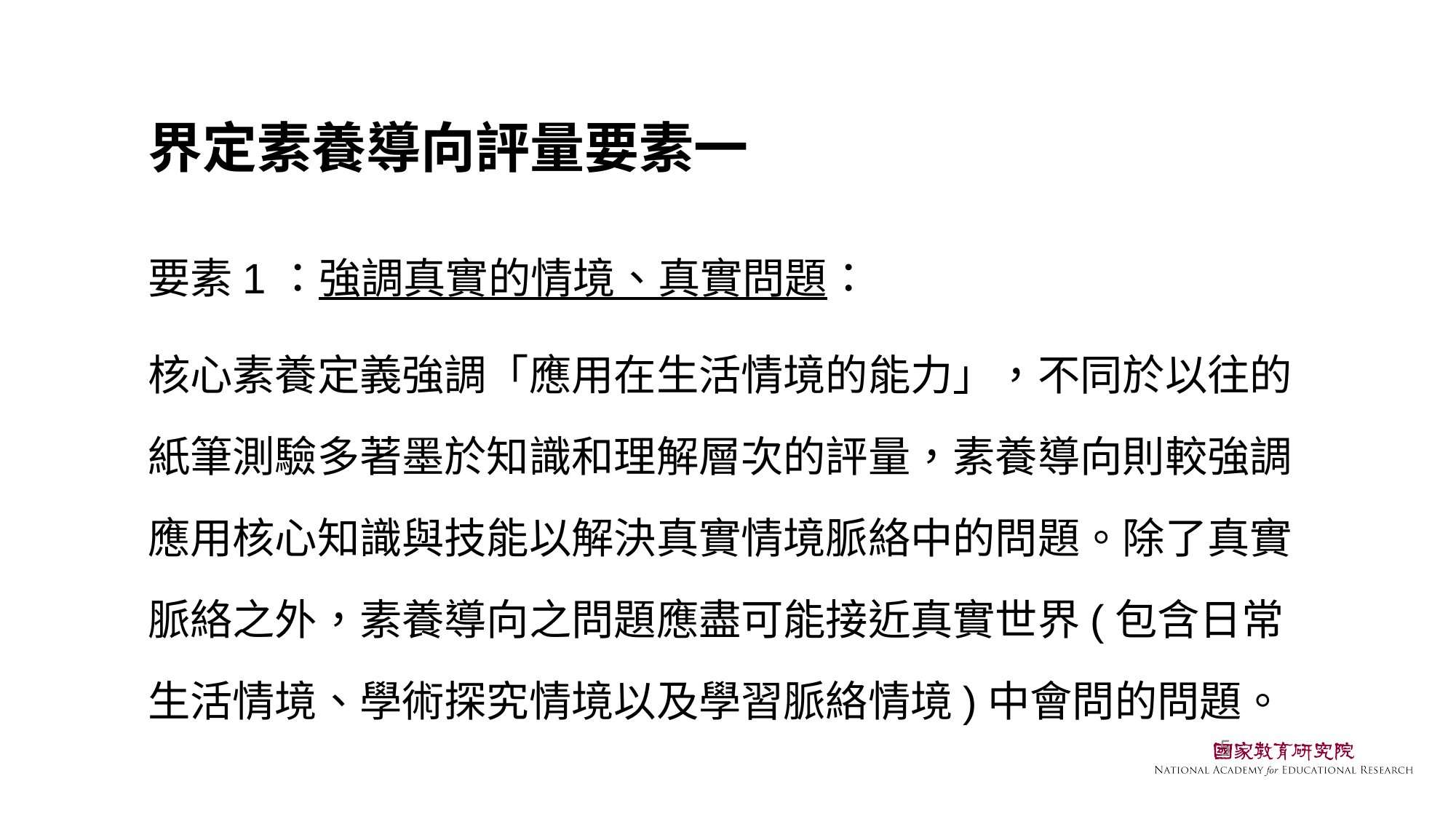

# 界定素養導向評量要素一
要素1：強調真實的情境、真實問題：
核心素養定義強調「應用在生活情境的能力」，不同於以往的紙筆測驗多著墨於知識和理解層次的評量，素養導向則較強調應用核心知識與技能以解決真實情境脈絡中的問題。除了真實脈絡之外，素養導向之問題應盡可能接近真實世界(包含日常生活情境、學術探究情境以及學習脈絡情境)中會問的問題。
5